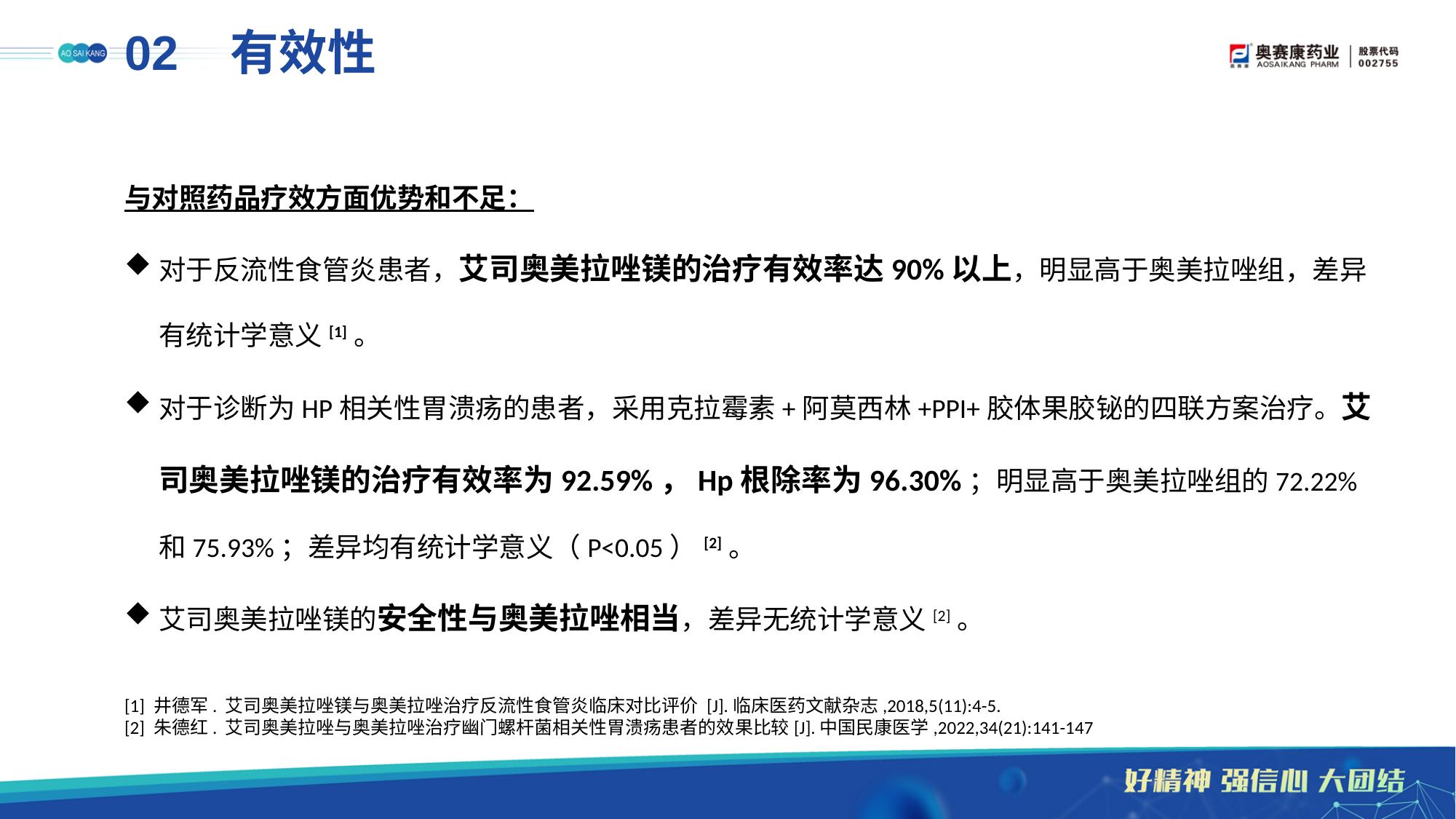

# 02   有效性
与对照药品疗效方面优势和不足：
对于反流性食管炎患者，艾司奥美拉唑镁的治疗有效率达90%以上，明显高于奥美拉唑组，差异有统计学意义[1]。
对于诊断为HP相关性胃溃疡的患者，采用克拉霉素+阿莫西林+PPI+胶体果胶铋的四联方案治疗。艾司奥美拉唑镁的治疗有效率为92.59%，Hp根除率为96.30%；明显高于奥美拉唑组的72.22%和75.93%；差异均有统计学意义（P<0.05）[2]。
艾司奥美拉唑镁的安全性与奥美拉唑相当，差异无统计学意义[2]。
[1] 井德军. 艾司奥美拉唑镁与奥美拉唑治疗反流性食管炎临床对比评价 [J].临床医药文献杂志,2018,5(11):4-5.
[2] 朱德红. 艾司奥美拉唑与奥美拉唑治疗幽门螺杆菌相关性胃溃疡患者的效果比较[J].中国民康医学,2022,34(21):141-147